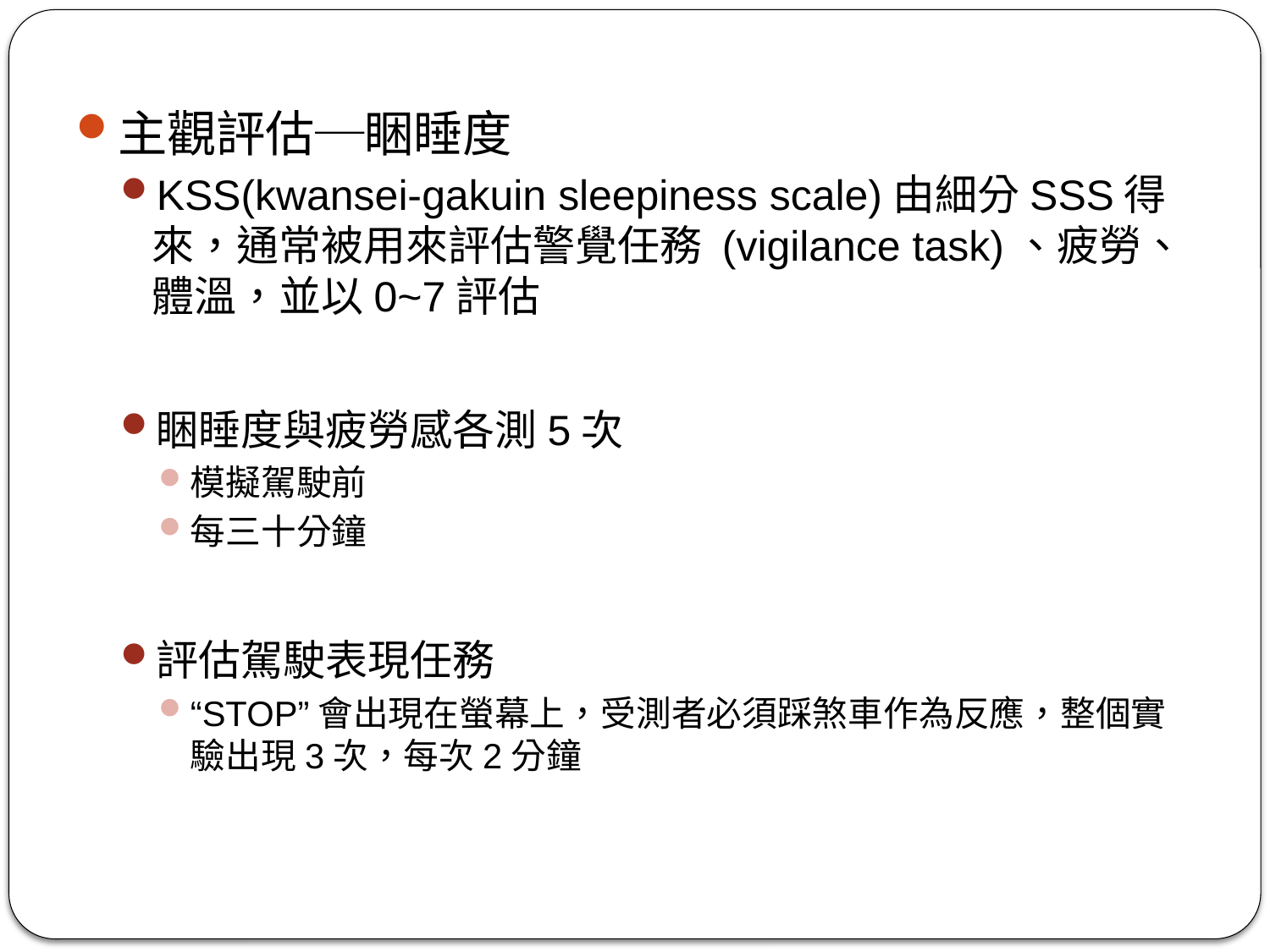

主觀評估─睏睡度
KSS(kwansei-gakuin sleepiness scale)由細分SSS得來，通常被用來評估警覺任務 (vigilance task)、疲勞、體溫，並以0~7評估

睏睡度與疲勞感各測5次
模擬駕駛前
每三十分鐘

評估駕駛表現任務
“STOP”會出現在螢幕上，受測者必須踩煞車作為反應，整個實驗出現3次，每次2分鐘